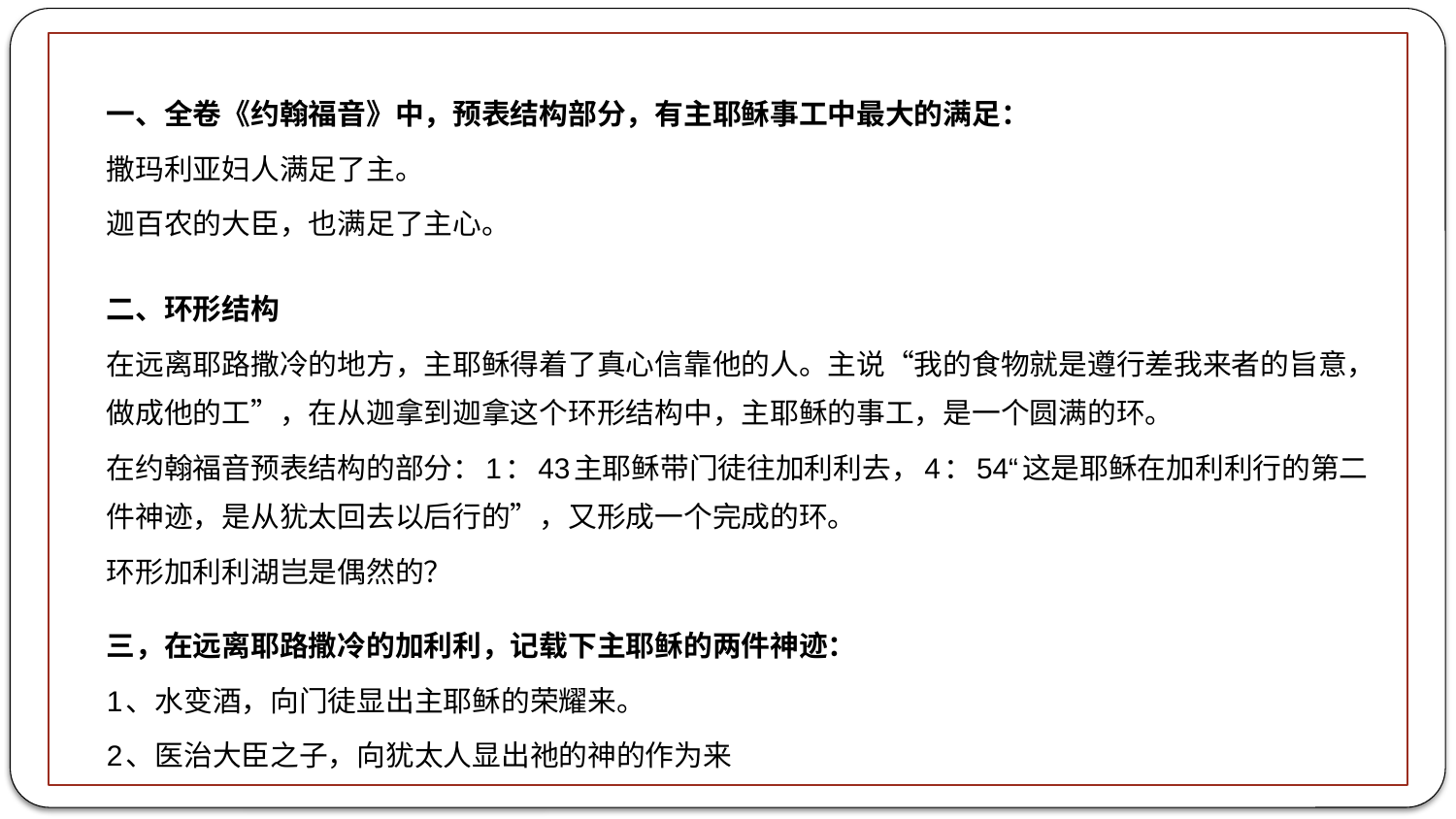

一、全卷《约翰福音》中，预表结构部分，有主耶稣事工中最大的满足：
撒玛利亚妇人满足了主。
迦百农的大臣，也满足了主心。

二、环形结构
在远离耶路撒冷的地方，主耶稣得着了真心信靠他的人。主说“我的食物就是遵行差我来者的旨意，做成他的工”，在从迦拿到迦拿这个环形结构中，主耶稣的事工，是一个圆满的环。
在约翰福音预表结构的部分：1：43主耶稣带门徒往加利利去，4：54“这是耶稣在加利利行的第二件神迹，是从犹太回去以后行的”，又形成一个完成的环。
环形加利利湖岂是偶然的？

三，在远离耶路撒冷的加利利，记载下主耶稣的两件神迹：
1、水变酒，向门徒显出主耶稣的荣耀来。
2、医治大臣之子，向犹太人显出祂的神的作为来